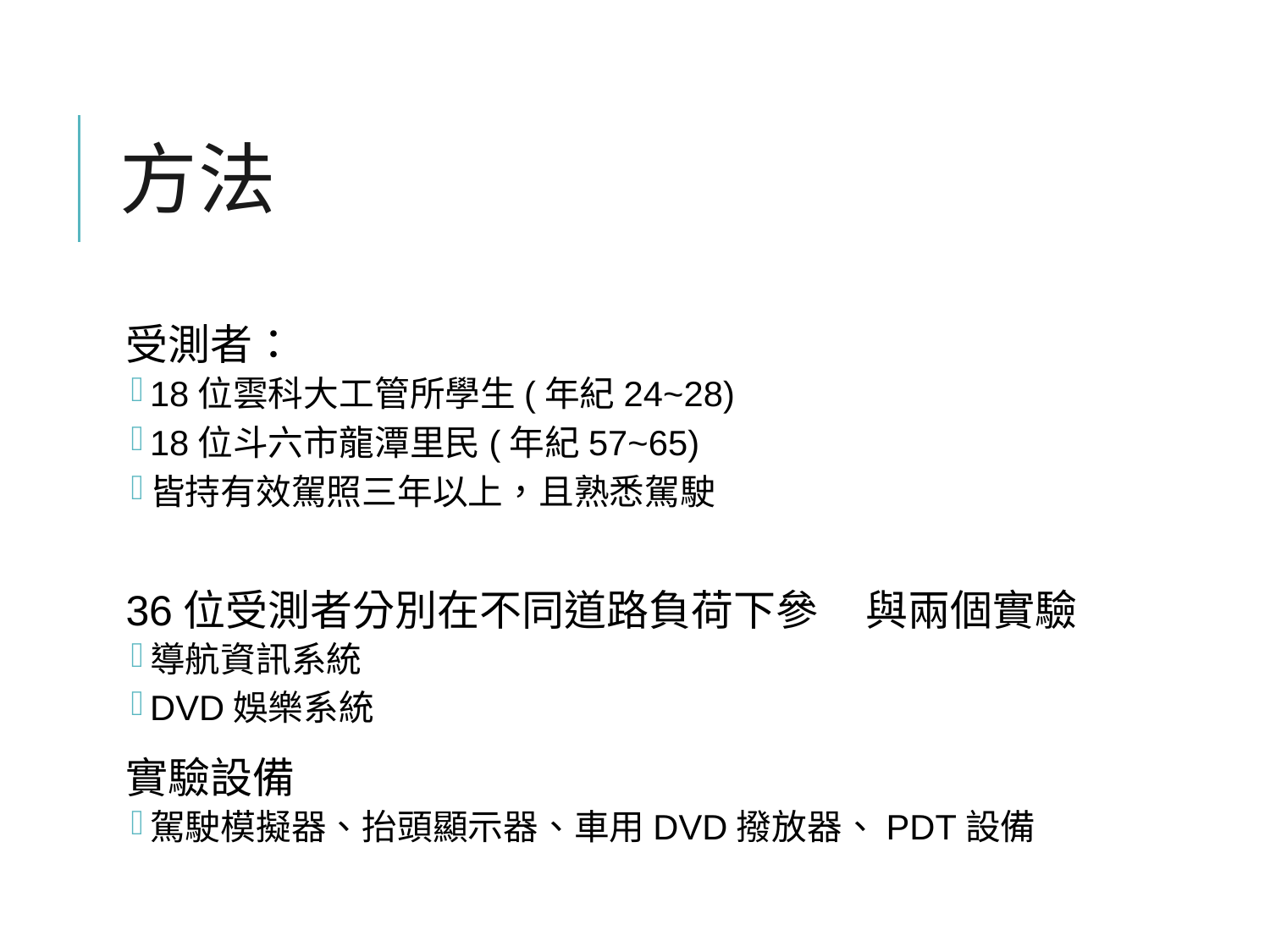

# 方法
受測者：
18位雲科大工管所學生(年紀24~28)
18位斗六市龍潭里民(年紀57~65)
皆持有效駕照三年以上，且熟悉駕駛

36位受測者分別在不同道路負荷下參     與兩個實驗
導航資訊系統
DVD娛樂系統
實驗設備
駕駛模擬器、抬頭顯示器、車用DVD撥放器、PDT設備